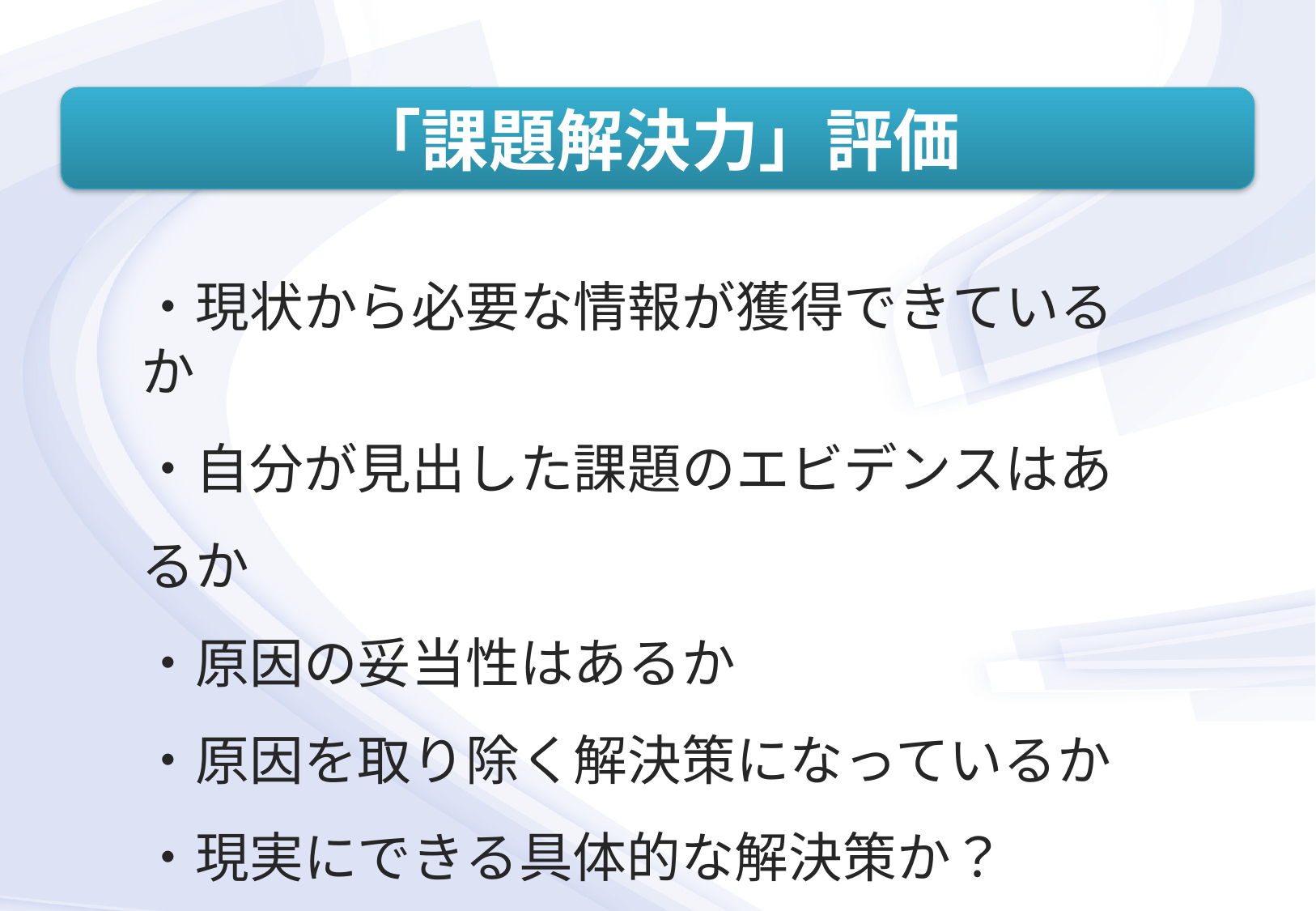

#
「課題解決力」評価
・現状から必要な情報が獲得できているか
・自分が見出した課題のエビデンスはあるか
・原因の妥当性はあるか
・原因を取り除く解決策になっているか
・現実にできる具体的な解決策か？